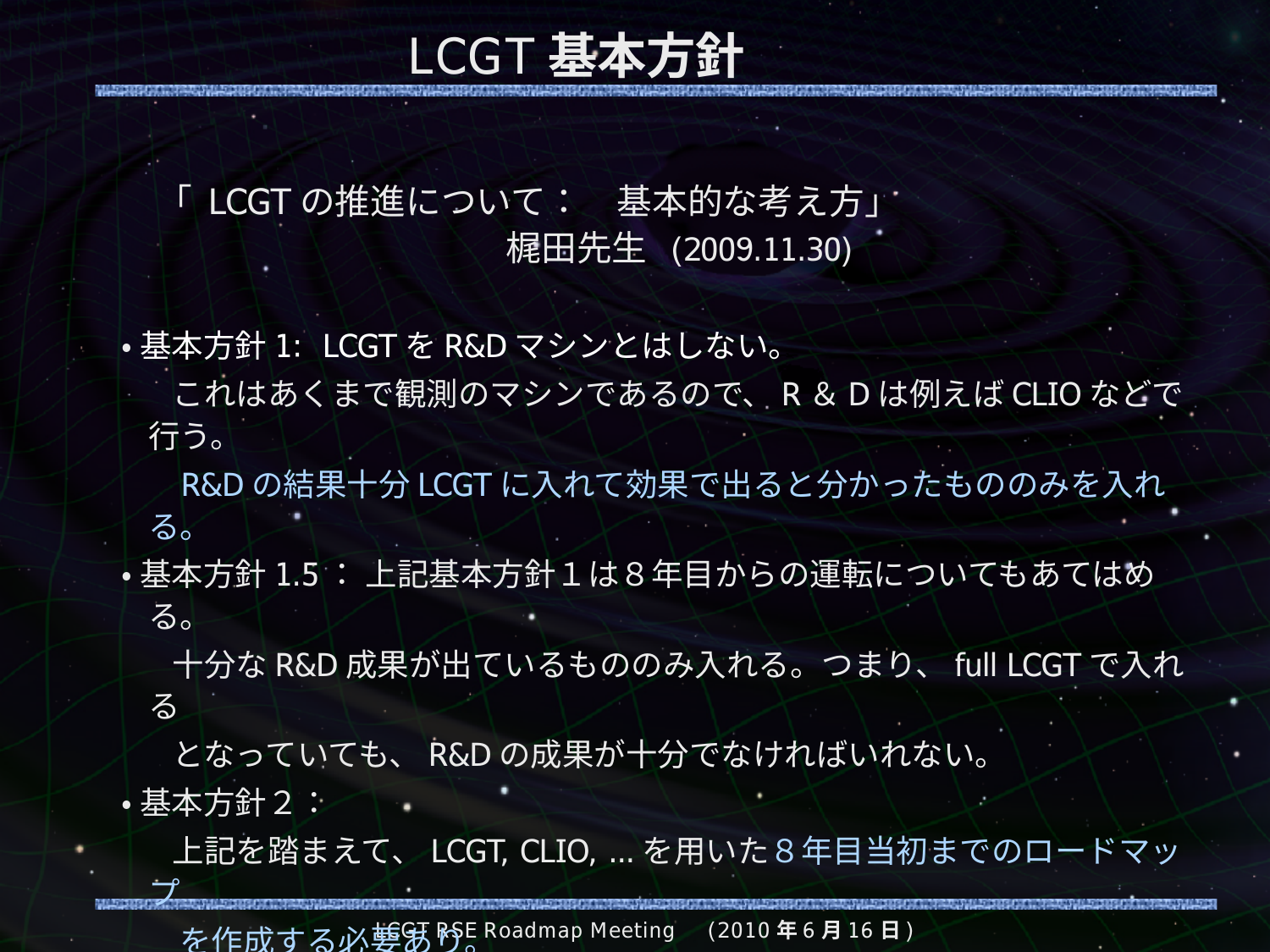

# LCGT基本方針
　「 LCGTの推進について：　基本的な考え方」
                                                梶田先生  (2009.11.30)

•基本方針1:  LCGTをR&Dマシンとはしない。
      これはあくまで観測のマシンであるので、R＆Dは例えばCLIOなどで行う。
      R&Dの結果十分LCGTに入れて効果で出ると分かったもののみを入れる。
•基本方針1.5： 上記基本方針１は８年目からの運転についてもあてはめる。
      十分なR&D成果が出ているもののみ入れる。つまり、full LCGTで入れる
      となっていても、R&Dの成果が十分でなければいれない。
•基本方針２：
      上記を踏まえて、LCGT, CLIO, …を用いた８年目当初までのロードマップ
       を作成する必要あり。

LCGT RSE Roadmap Meeting　(2010年6月16日)